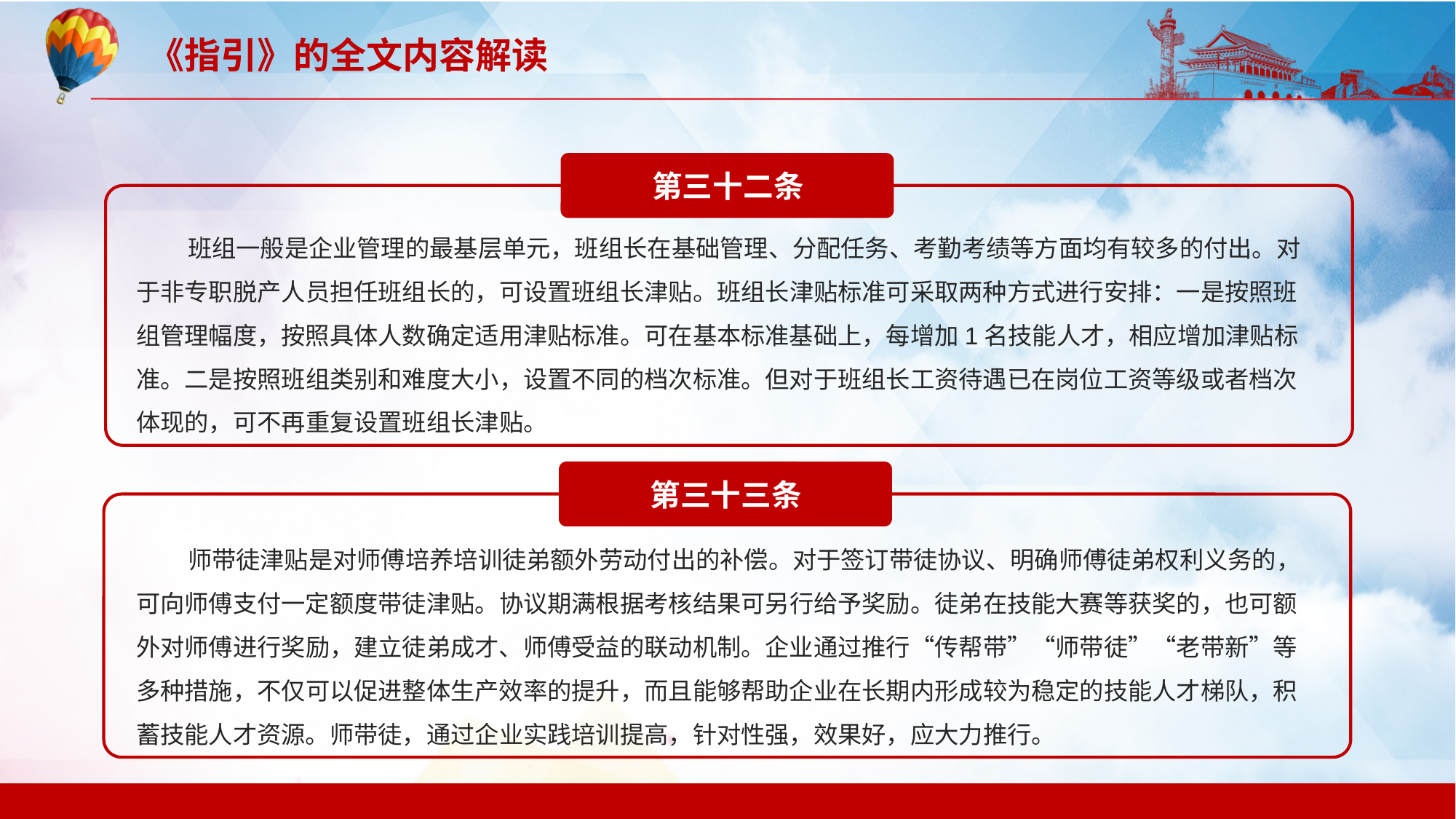

第三十二条

班组一般是企业管理的最基层单元，班组长在基础管理、分配任务、考勤考绩等方面均有较多的付出。对于非专职脱产人员担任班组长的，可设置班组长津贴。班组长津贴标准可采取两种方式进行安排：一是按照班组管理幅度，按照具体人数确定适用津贴标准。可在基本标准基础上，每增加1名技能人才，相应增加津贴标准。二是按照班组类别和难度大小，设置不同的档次标准。但对于班组长工资待遇已在岗位工资等级或者档次体现的，可不再重复设置班组长津贴。

第三十三条

师带徒津贴是对师傅培养培训徒弟额外劳动付出的补偿。对于签订带徒协议、明确师傅徒弟权利义务的，可向师傅支付一定额度带徒津贴。协议期满根据考核结果可另行给予奖励。徒弟在技能大赛等获奖的，也可额外对师傅进行奖励，建立徒弟成才、师傅受益的联动机制。企业通过推行“传帮带”“师带徒”“老带新”等多种措施，不仅可以促进整体生产效率的提升，而且能够帮助企业在长期内形成较为稳定的技能人才梯队，积蓄技能人才资源。师带徒，通过企业实践培训提高，针对性强，效果好，应大力推行。